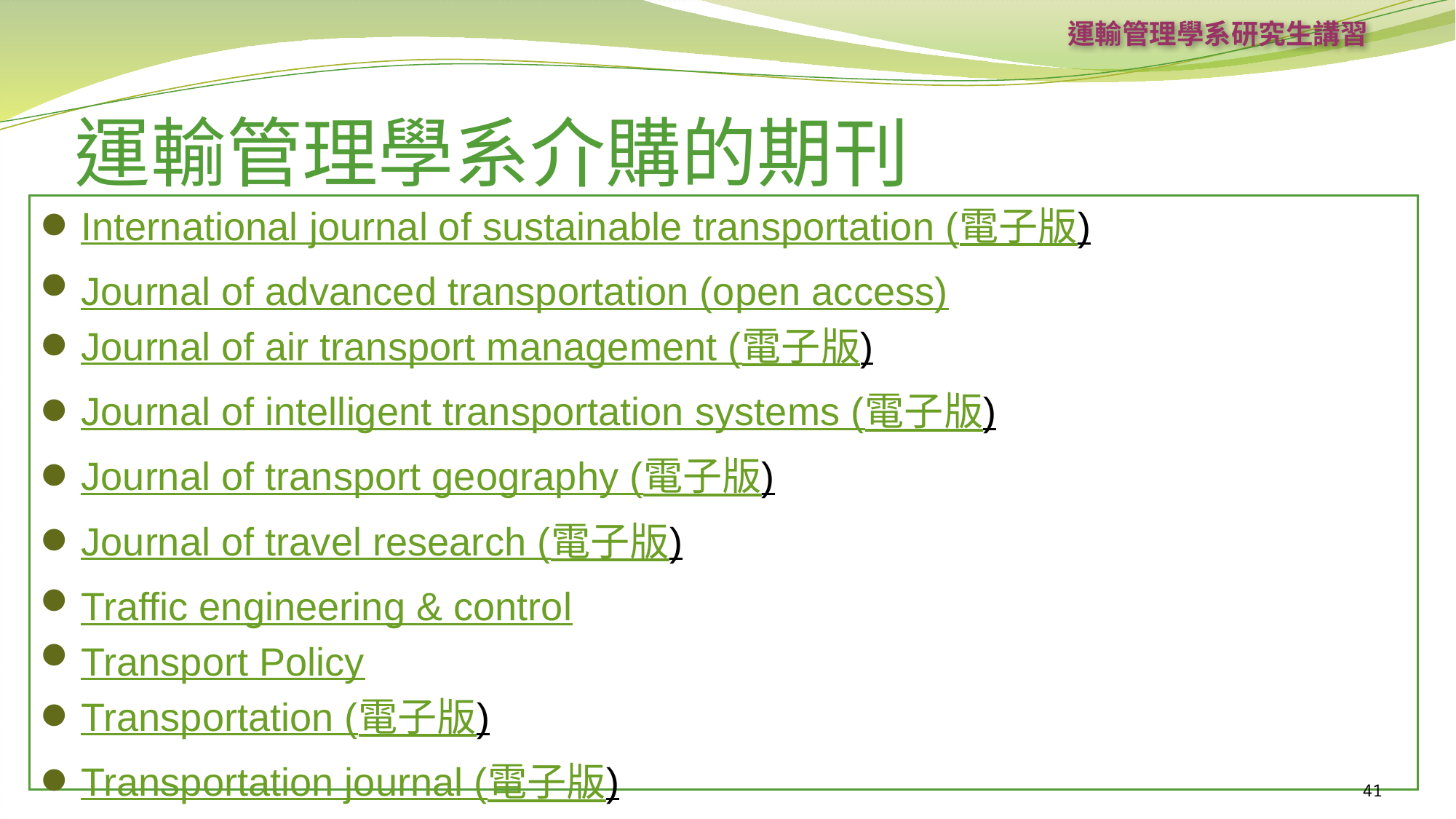

運輸管理學系研究生講習
# 運輸管理學系介購的期刊
International journal of sustainable transportation (電子版)
Journal of advanced transportation (open access)
Journal of air transport management (電子版)
Journal of intelligent transportation systems (電子版)
Journal of transport geography (電子版)
Journal of travel research (電子版)
Traffic engineering & control
Transport Policy
Transportation (電子版)
Transportation journal (電子版)

41